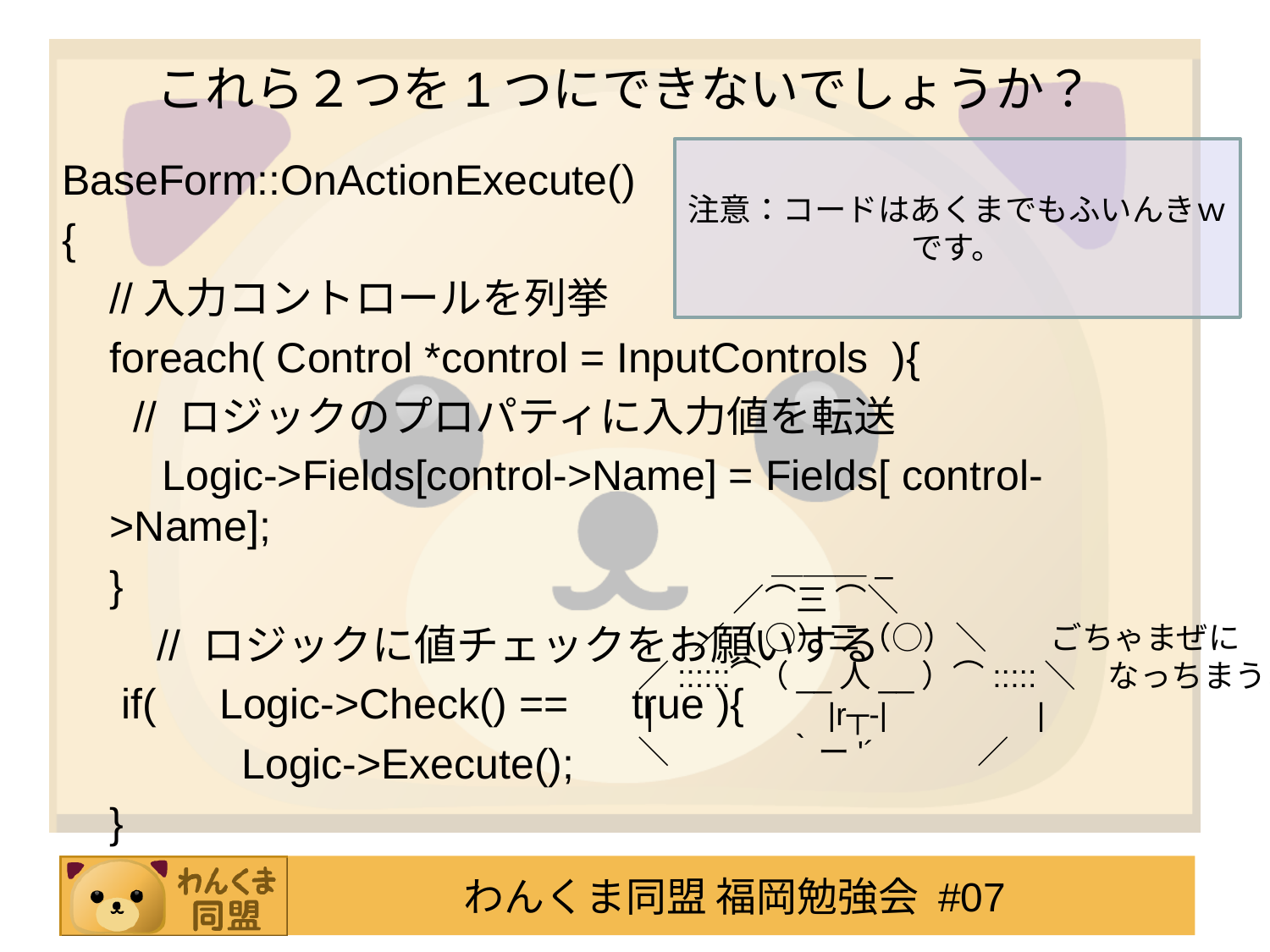

# これら２つを1つにできないでしょうか？
注意：コードはあくまでもふいんきｗです。
BaseForm::OnActionExecute()
{
	//入力コントロールを列挙
	foreach( Control *control = InputControls  ){
	  // ロジックのプロパティに入力値を転送
	　Logic->Fields[control->Name] = Fields[ control->Name];
	}
　　// ロジックに値チェックをお願いする
     if(　Logic->Check() ==　true ){
　　　　Logic->Execute();
	}

　 　 　　　＿＿＿_
　 　　　／⌒三 ⌒＼
　　　／（ ○）三（○）＼　　ごちゃまぜに
　 ／::::::⌒（__人__）⌒:::::＼　なっちまうお？
　 |　　　　　|r┬-|　　　　 |
　 ＼ 　　 　 ｀ー'´　　　／